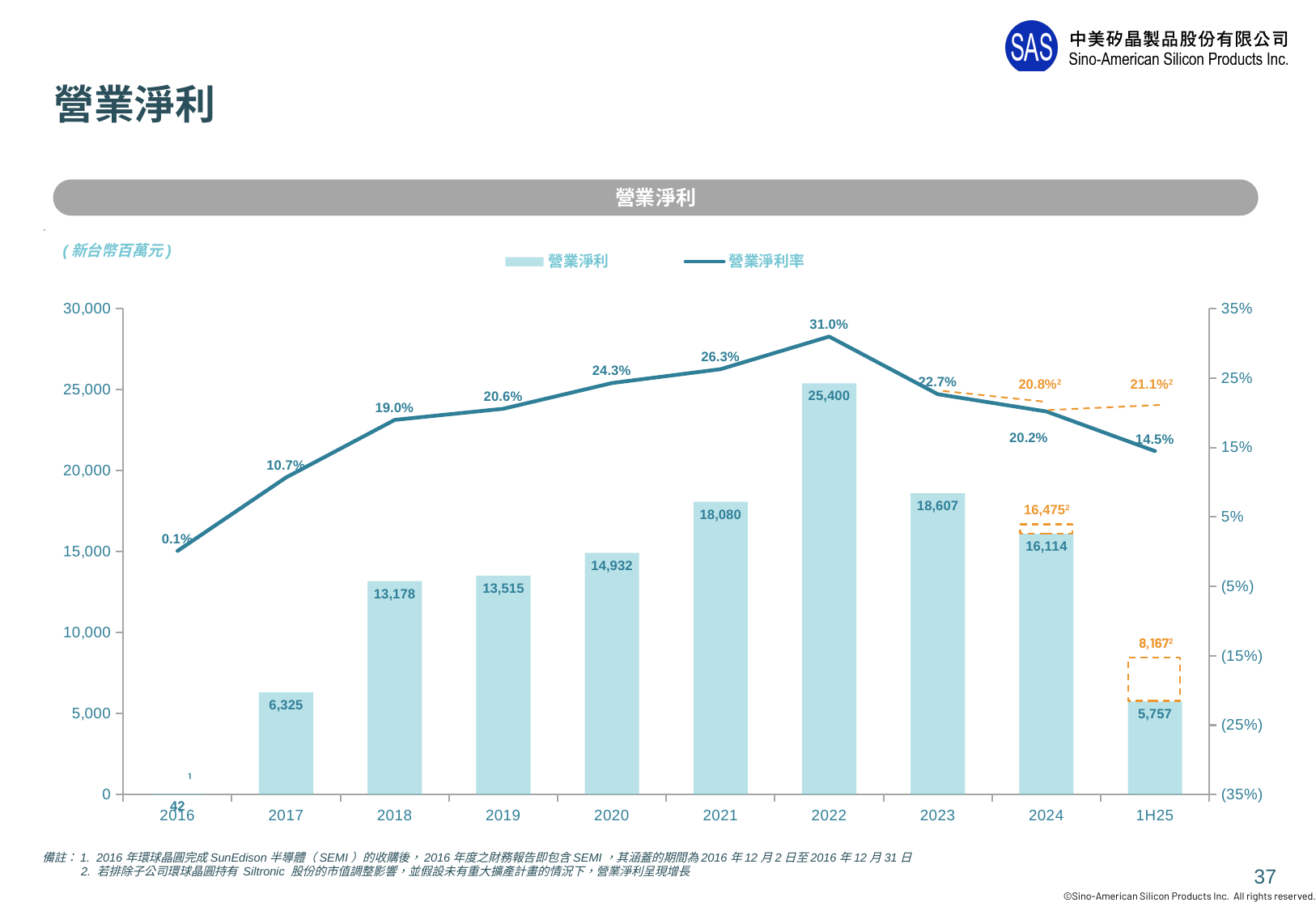

# 營業淨利
營業淨利

### Chart

| Category | 營業淨利 | 營業淨利率 |
|---|---|---|
| 2016 | 42.0 | 0.001 |
| 2017 | 6325.0 | 0.107 |
| 2018 | 13178.0 | 0.19 |
| 2019 | 13515.0 | 0.206 |
| 2020 | 14932.0 | 0.243 |
| 2021 | 18080.0 | 0.263 |
| 2022 | 25400.0 | 0.31 |
| 2023 | 18607.0 | 0.227 |
| 2024 | 16114.0 | 0.202 |
| 1H25 | 5757.0 | 0.145 |
(新台幣百萬元)
20.8%2
21.1%2
16,4752

8,1672

1
備註：1.  2016年環球晶圓完成SunEdison半導體（SEMI）的收購後，2016年度之財務報告即包含SEMI，其涵蓋的期間為2016年12月2日至2016年12月31日
            2. 若排除子公司環球晶圓持有 Siltronic 股份的市值調整影響，並假設未有重大擴產計畫的情況下，營業淨利呈現增長
37